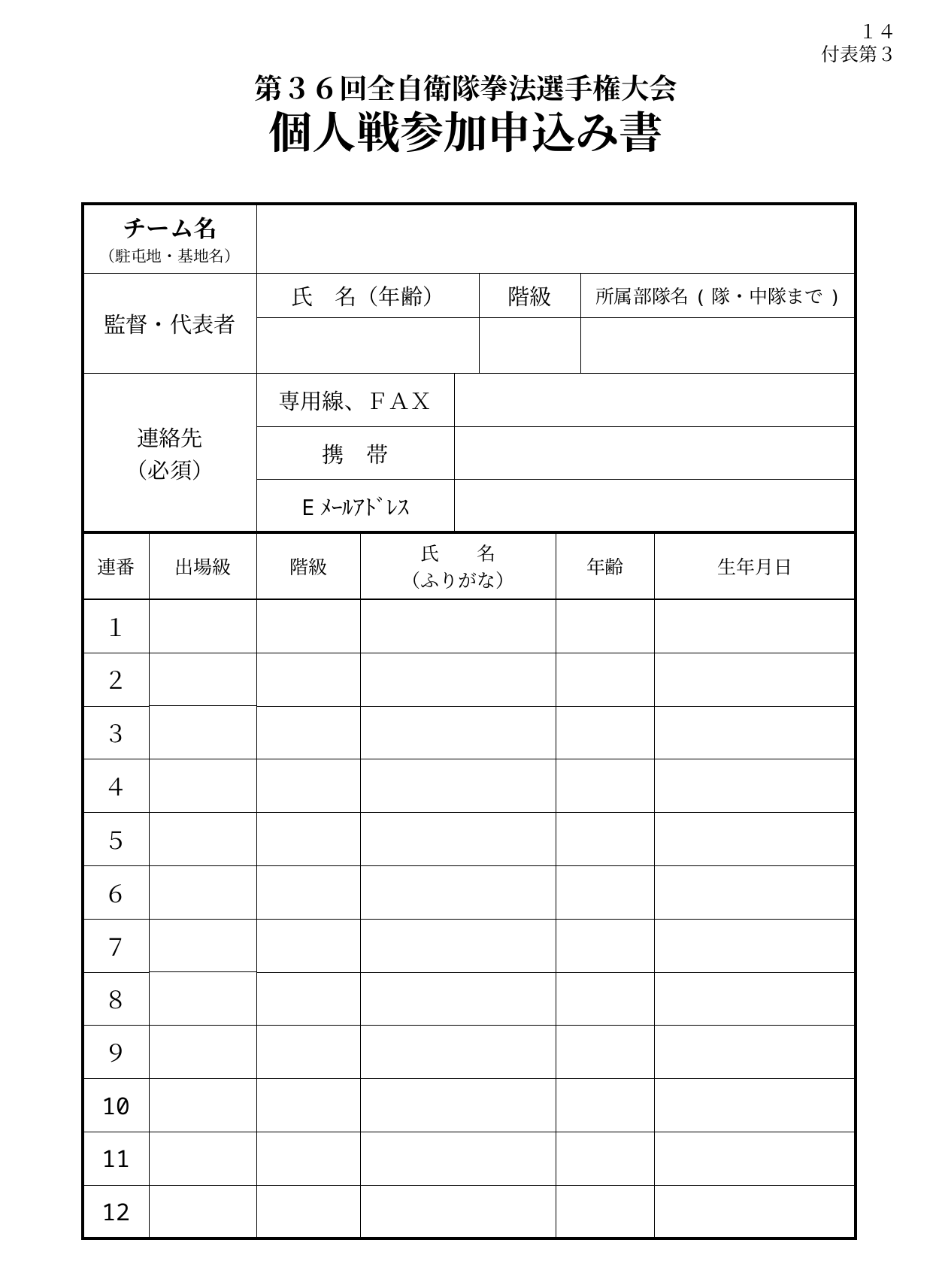

１４
付表第３
第３６回全自衛隊拳法選手権大会
個人戦参加申込み書
| チーム名 （駐屯地・基地名） |  |  |  |  |  |  |  |  |
| --- | --- | --- | --- | --- | --- | --- | --- | --- |
| 監督・代表者 |  | 氏　名（年齢） |  |  | 階級 |  | 所属部隊名(隊・中隊まで) |  |
|  |  |  |  |  |  |  |  |  |
| 連絡先 （必須） |  | 専用線、ＦＡＸ |  |  |  |  |  |  |
|  |  | 携　帯 |  |  |  |  |  |  |
|  |  | Eﾒｰﾙｱﾄﾞﾚｽ |  |  |  |  |  |  |
| 連番 | 出場級 | 階級 | 氏　　名 （ふりがな） |  |  | 年齢 |  | 生年月日 |
| １ |  |  |  |  |  |  |  |  |
| ２ |  |  |  |  |  |  |  |  |
| ３ |  |  |  |  |  |  |  |  |
| ４ |  |  |  |  |  |  |  |  |
| ５ |  |  |  |  |  |  |  |  |
| ６ |  |  |  |  |  |  |  |  |
| ７ |  |  |  |  |  |  |  |  |
| ８ |  |  |  |  |  |  |  |  |
| ９ |  |  |  |  |  |  |  |  |
| 10 |  |  |  |  |  |  |  |  |
| 11 |  |  |  |  |  |  |  |  |
| 12 |  |  |  |  |  |  |  |  |